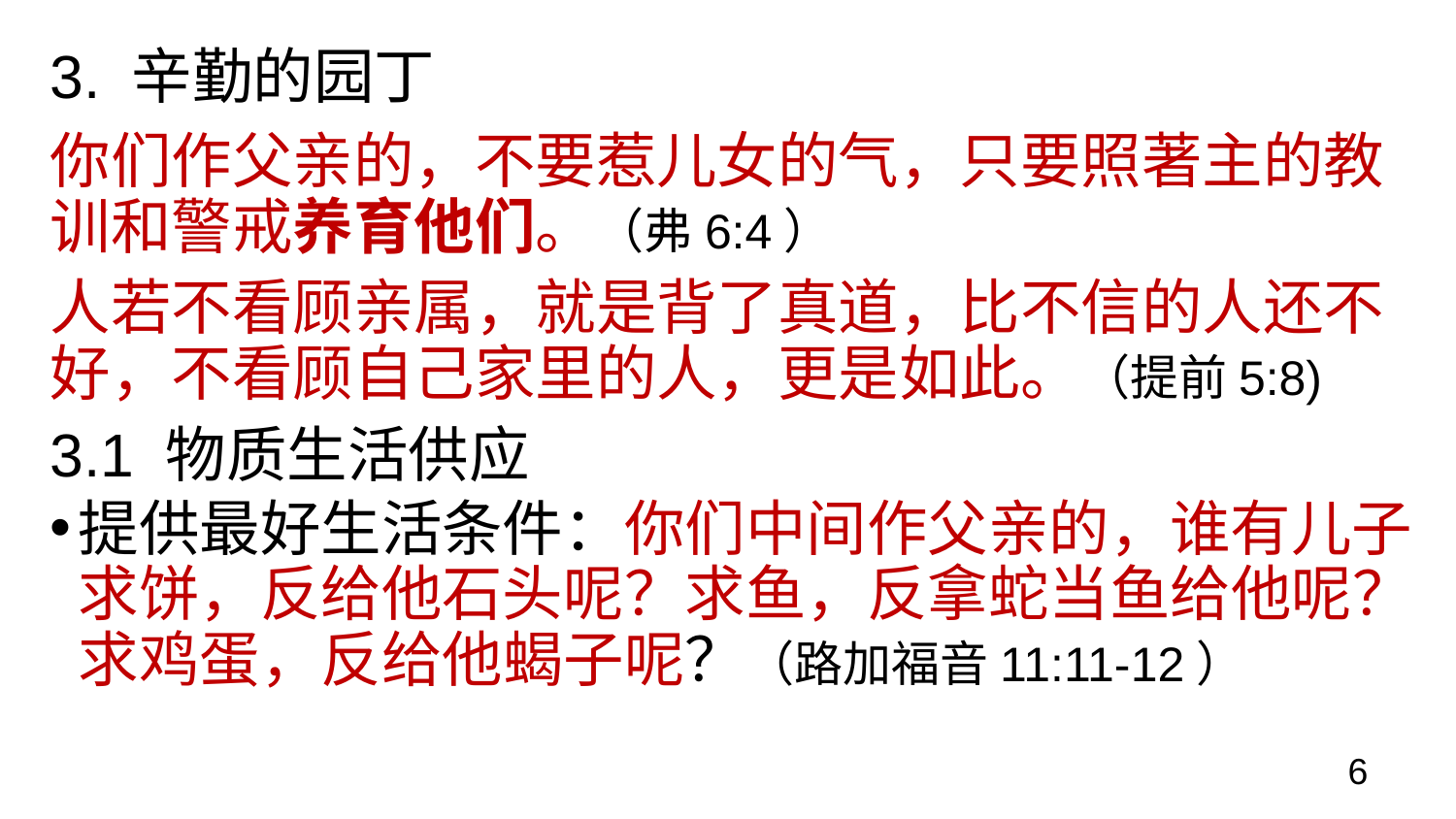

# 3. 辛勤的园丁
你们作父亲的，不要惹儿女的气，只要照著主的教训和警戒养育他们。（弗6:4）
人若不看顾亲属，就是背了真道，比不信的人还不好，不看顾自己家里的人，更是如此。（提前5:8)
3.1 物质生活供应
提供最好生活条件：你们中间作父亲的，谁有儿子求饼，反给他石头呢？求鱼，反拿蛇当鱼给他呢？求鸡蛋，反给他蝎子呢？（路加福音11:11-12）
6